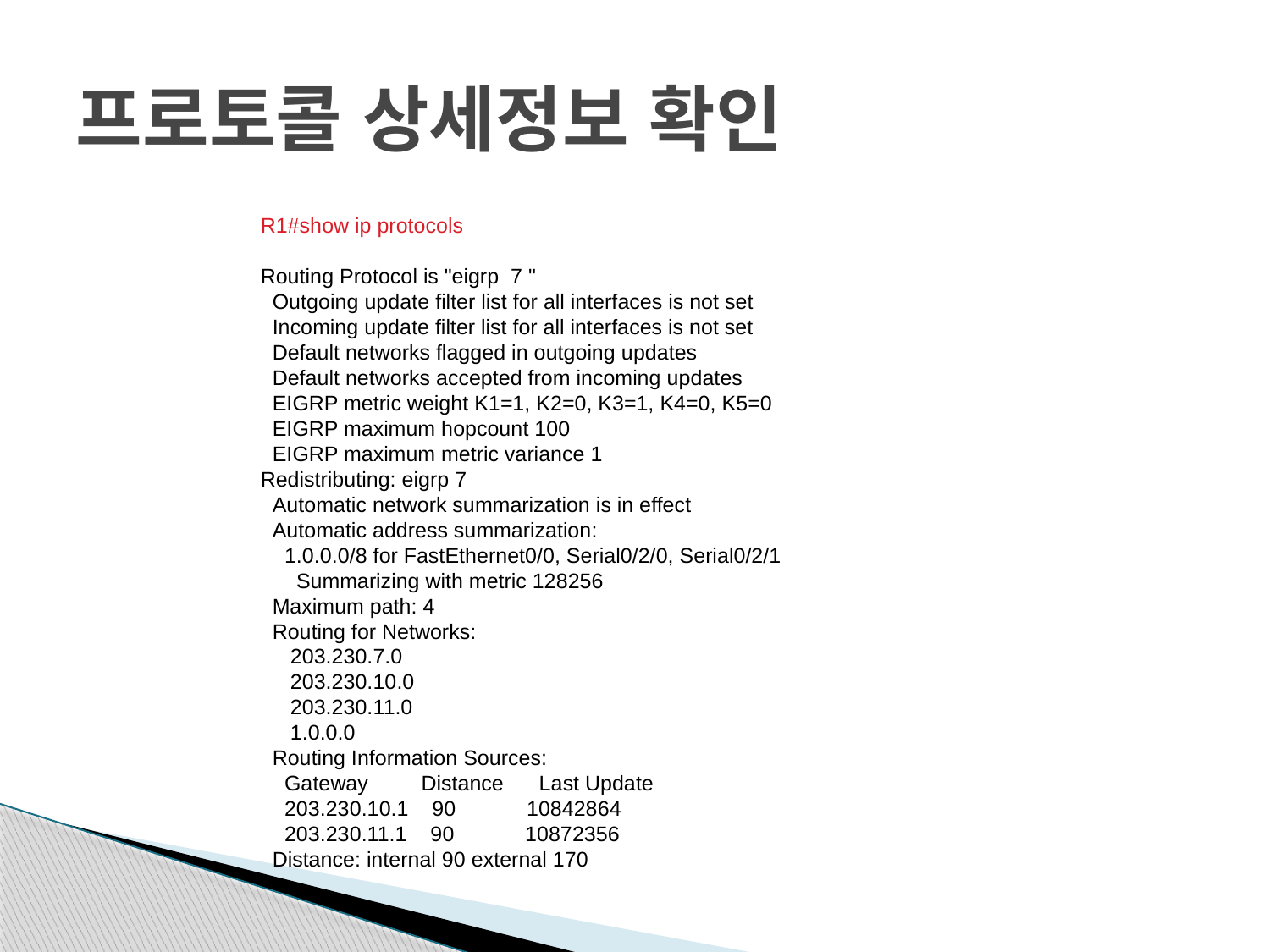

# 프로토콜 상세정보 확인
R1#show ip protocols

Routing Protocol is "eigrp  7 "
  Outgoing update filter list for all interfaces is not set
  Incoming update filter list for all interfaces is not set
  Default networks flagged in outgoing updates
  Default networks accepted from incoming updates
  EIGRP metric weight K1=1, K2=0, K3=1, K4=0, K5=0
  EIGRP maximum hopcount 100
  EIGRP maximum metric variance 1
Redistributing: eigrp 7
  Automatic network summarization is in effect
  Automatic address summarization:
    1.0.0.0/8 for FastEthernet0/0, Serial0/2/0, Serial0/2/1
      Summarizing with metric 128256
  Maximum path: 4
  Routing for Networks:
     203.230.7.0
     203.230.10.0
     203.230.11.0
     1.0.0.0
  Routing Information Sources:
    Gateway         Distance      Last Update
    203.230.10.1    90            10842864
    203.230.11.1    90            10872356
  Distance: internal 90 external 170